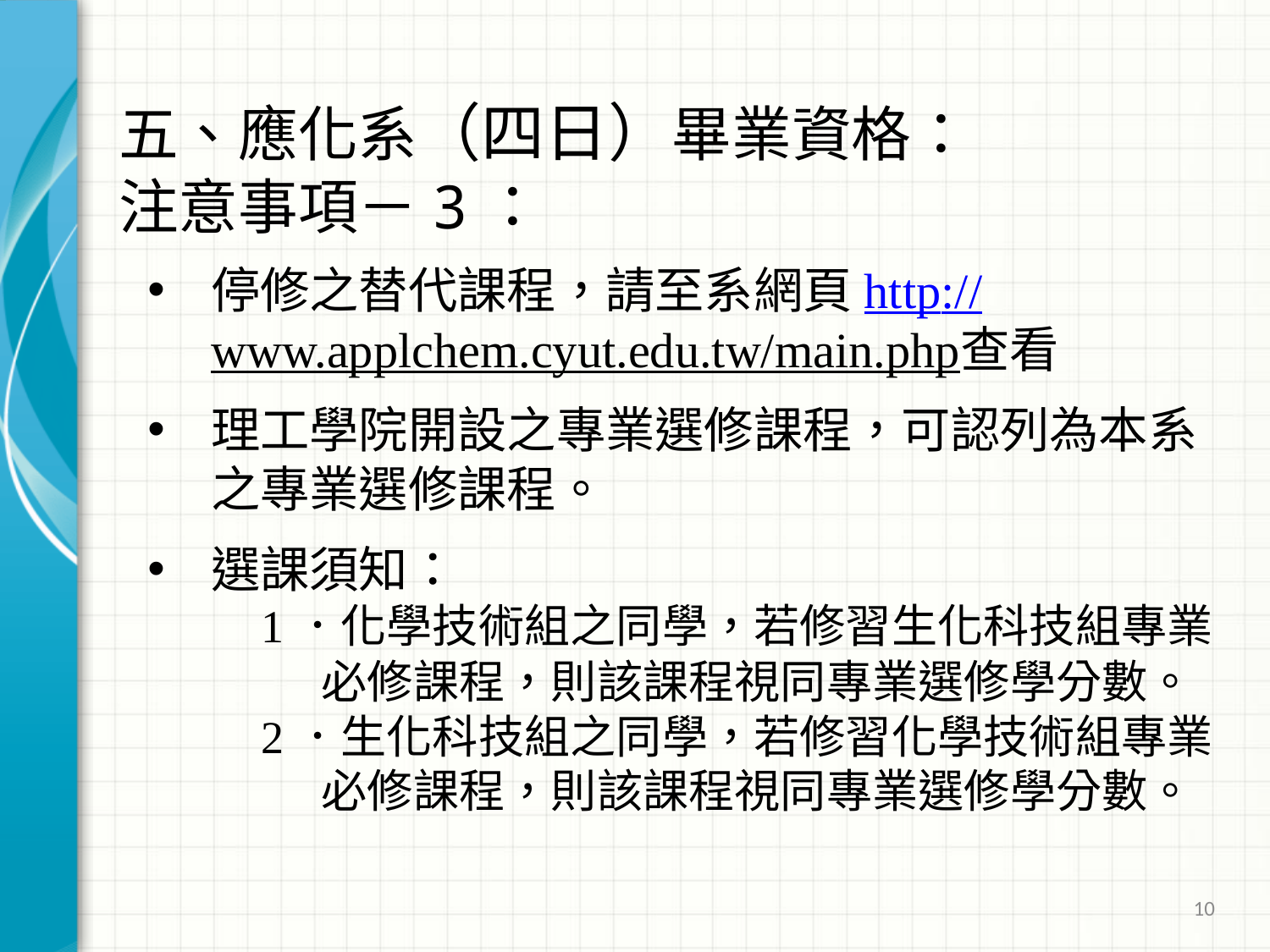

# 五、應化系（四日）畢業資格： 注意事項－3：
停修之替代課程，請至系網頁http://www.applchem.cyut.edu.tw/main.php查看
理工學院開設之專業選修課程，可認列為本系之專業選修課程。
選課須知：
1．化學技術組之同學，若修習生化科技組專業必修課程，則該課程視同專業選修學分數。
2．生化科技組之同學，若修習化學技術組專業必修課程，則該課程視同專業選修學分數。
10